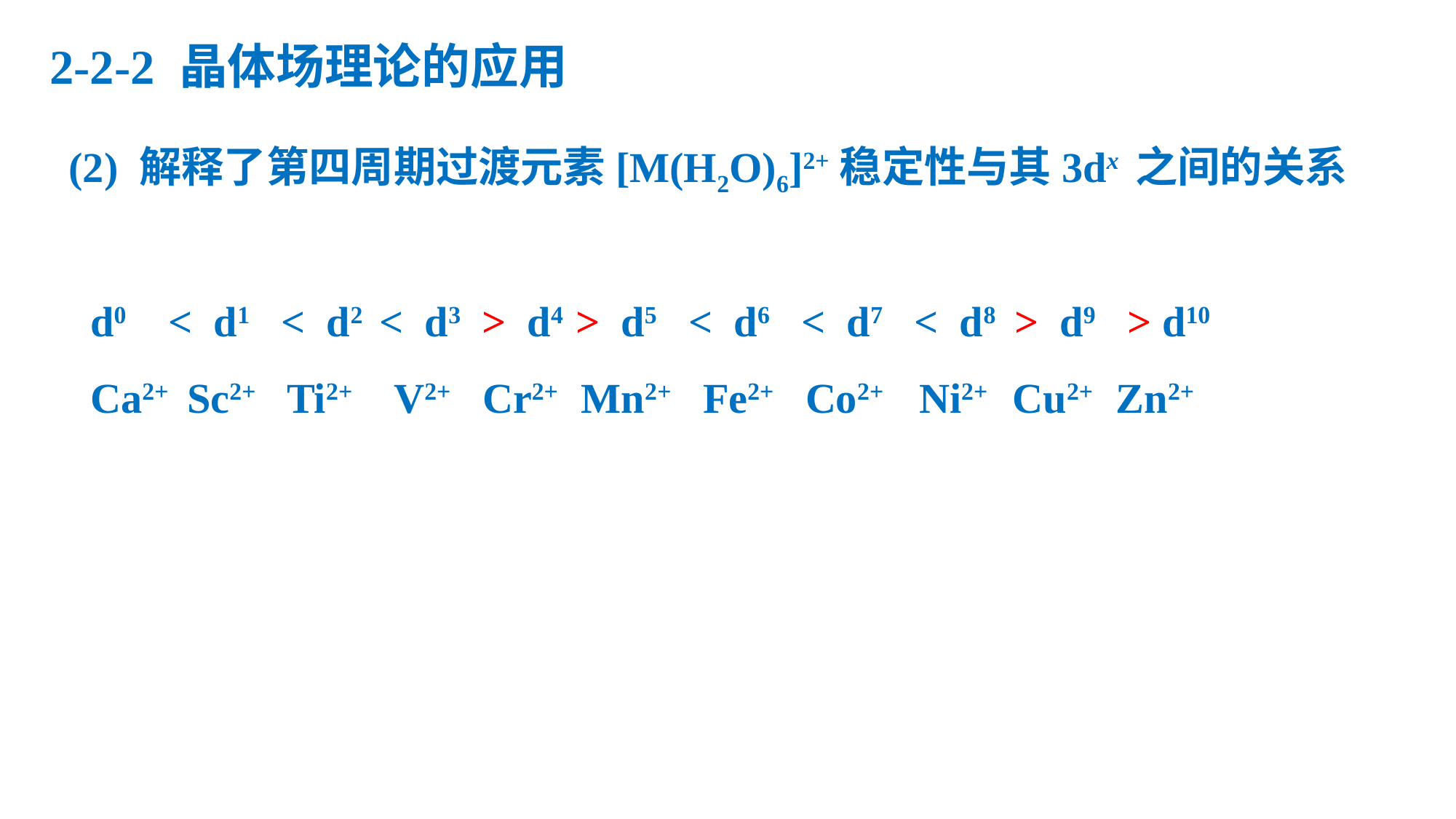

# 2-2-2 晶体场理论的应用
(2) 解释了第四周期过渡元素[M(H2O)6]2+稳定性与其3dx 之间的关系
d0    <  d1   <  d2  <  d3  >  d4  >  d5   <  d6   <  d7   <  d8   >  d9   > d10
Ca2+   Sc2+   Ti2+    V2+   Cr2+   Mn2+   Fe2+   Co2+     Ni2+    Cu2+   Zn2+